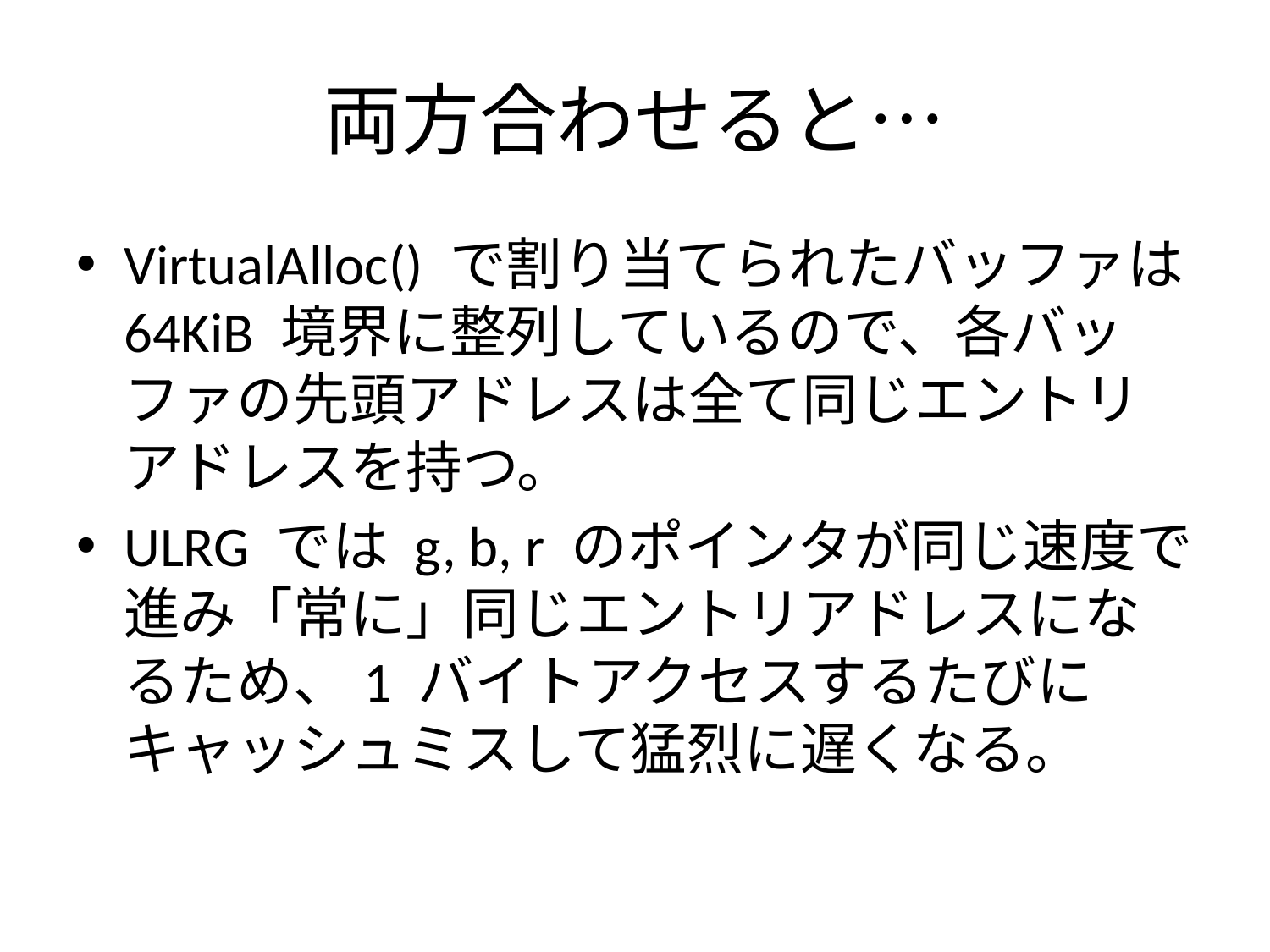

# 両方合わせると…
VirtualAlloc() で割り当てられたバッファは 64KiB 境界に整列しているので、各バッファの先頭アドレスは全て同じエントリアドレスを持つ。
ULRG では g, b, r のポインタが同じ速度で進み「常に」同じエントリアドレスになるため、1 バイトアクセスするたびにキャッシュミスして猛烈に遅くなる。